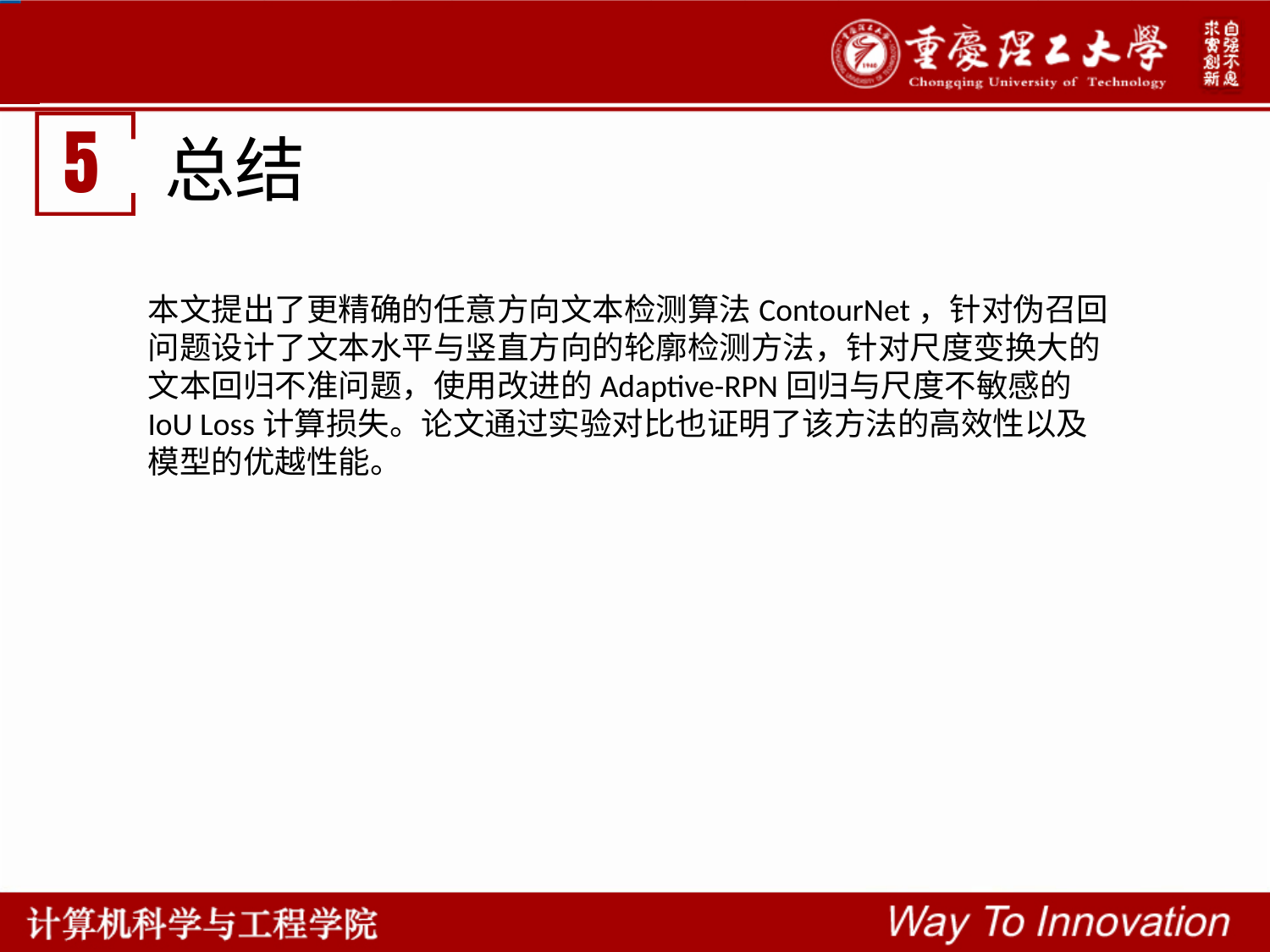

5
总结
本文提出了更精确的任意方向文本检测算法ContourNet，针对伪召回问题设计了文本水平与竖直方向的轮廓检测方法，针对尺度变换大的文本回归不准问题，使用改进的Adaptive-RPN回归与尺度不敏感的IoU Loss计算损失。论文通过实验对比也证明了该方法的高效性以及模型的优越性能。